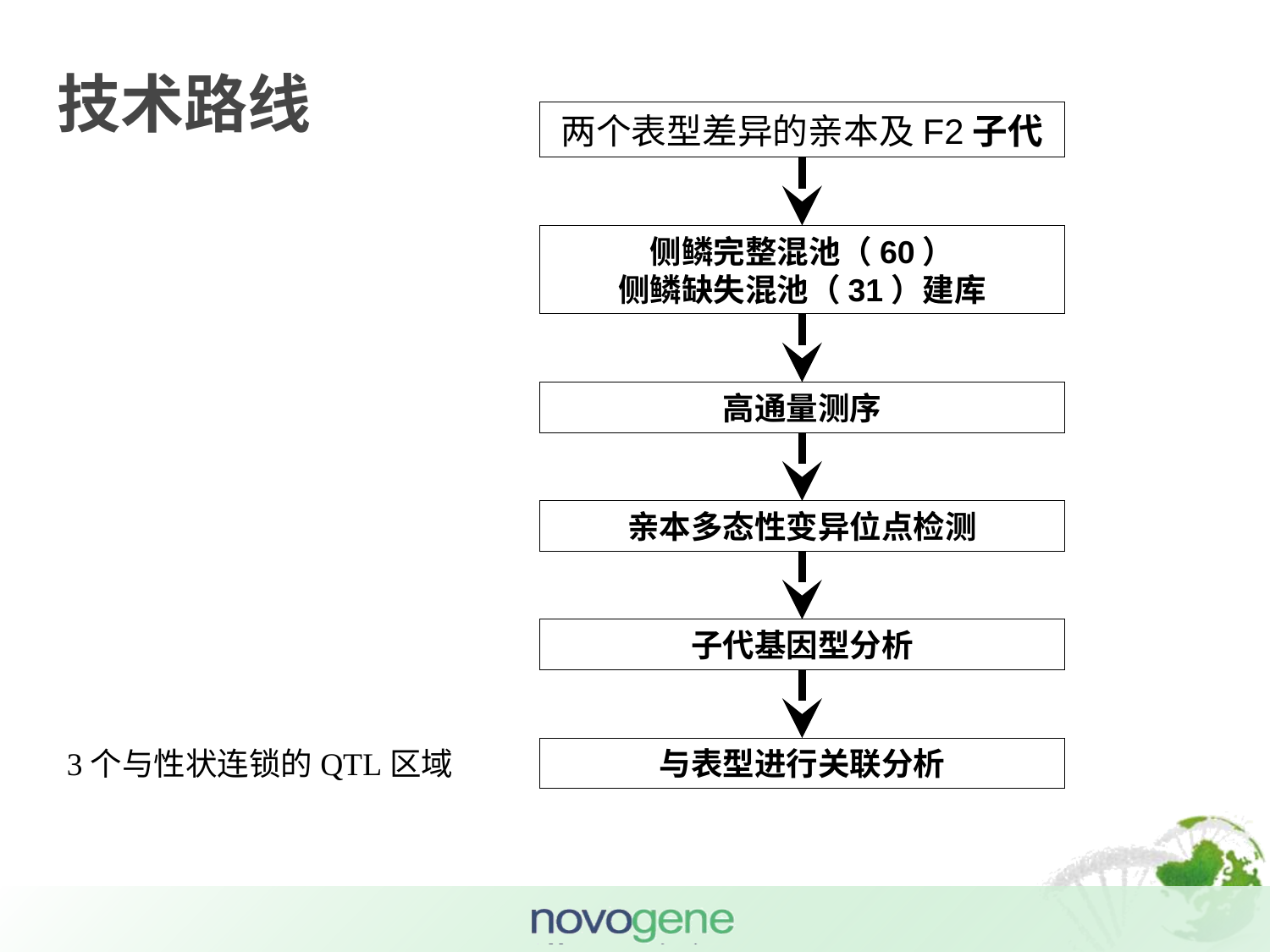

# 技术路线
两个表型差异的亲本及F2子代
侧鳞完整混池（60）
侧鳞缺失混池（31）建库
高通量测序
亲本多态性变异位点检测
子代基因型分析
3个与性状连锁的QTL区域
与表型进行关联分析